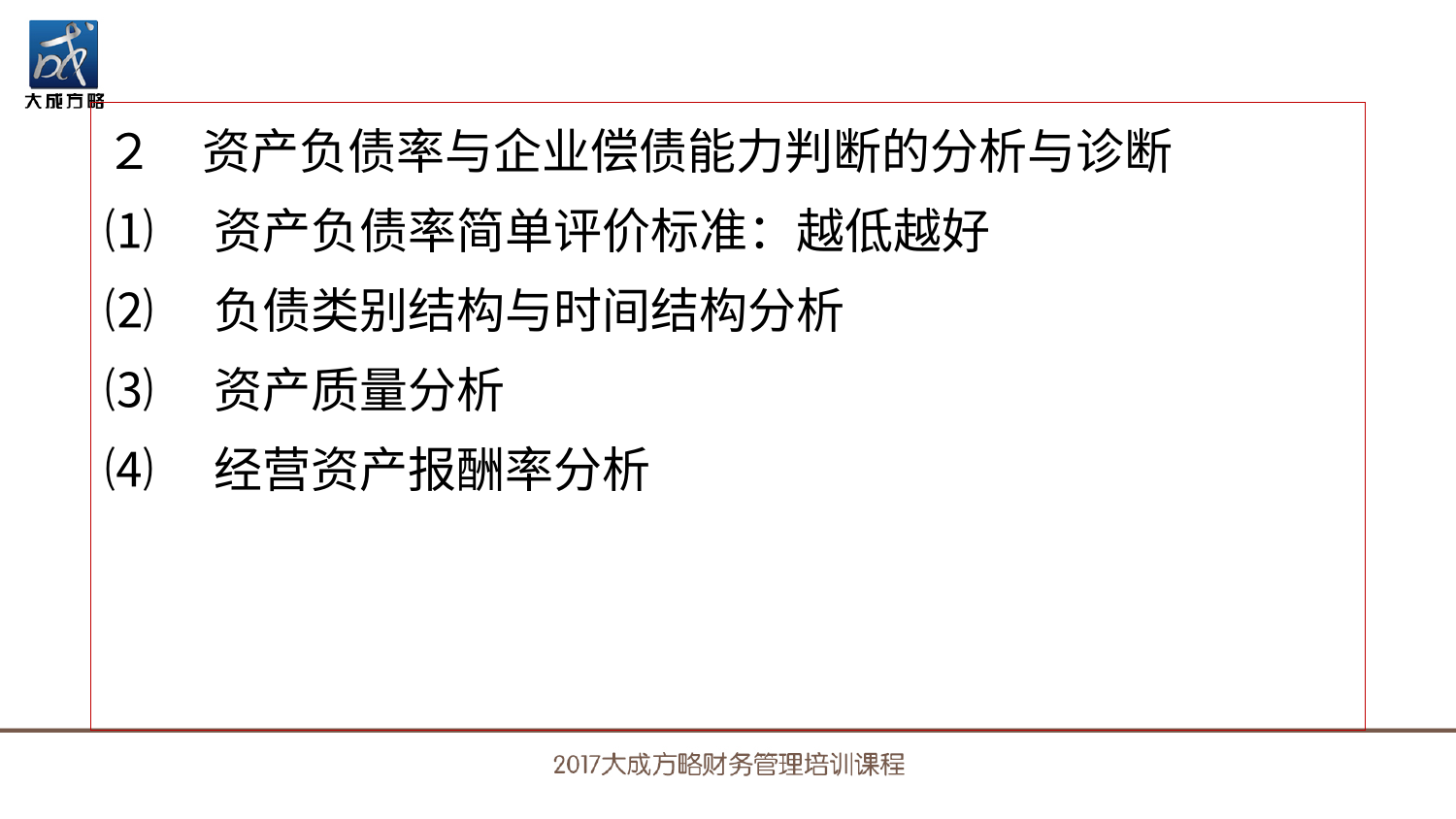

２　资产负债率与企业偿债能力判断的分析与诊断
⑴　资产负债率简单评价标准：越低越好
⑵　负债类别结构与时间结构分析
⑶　资产质量分析
⑷　经营资产报酬率分析